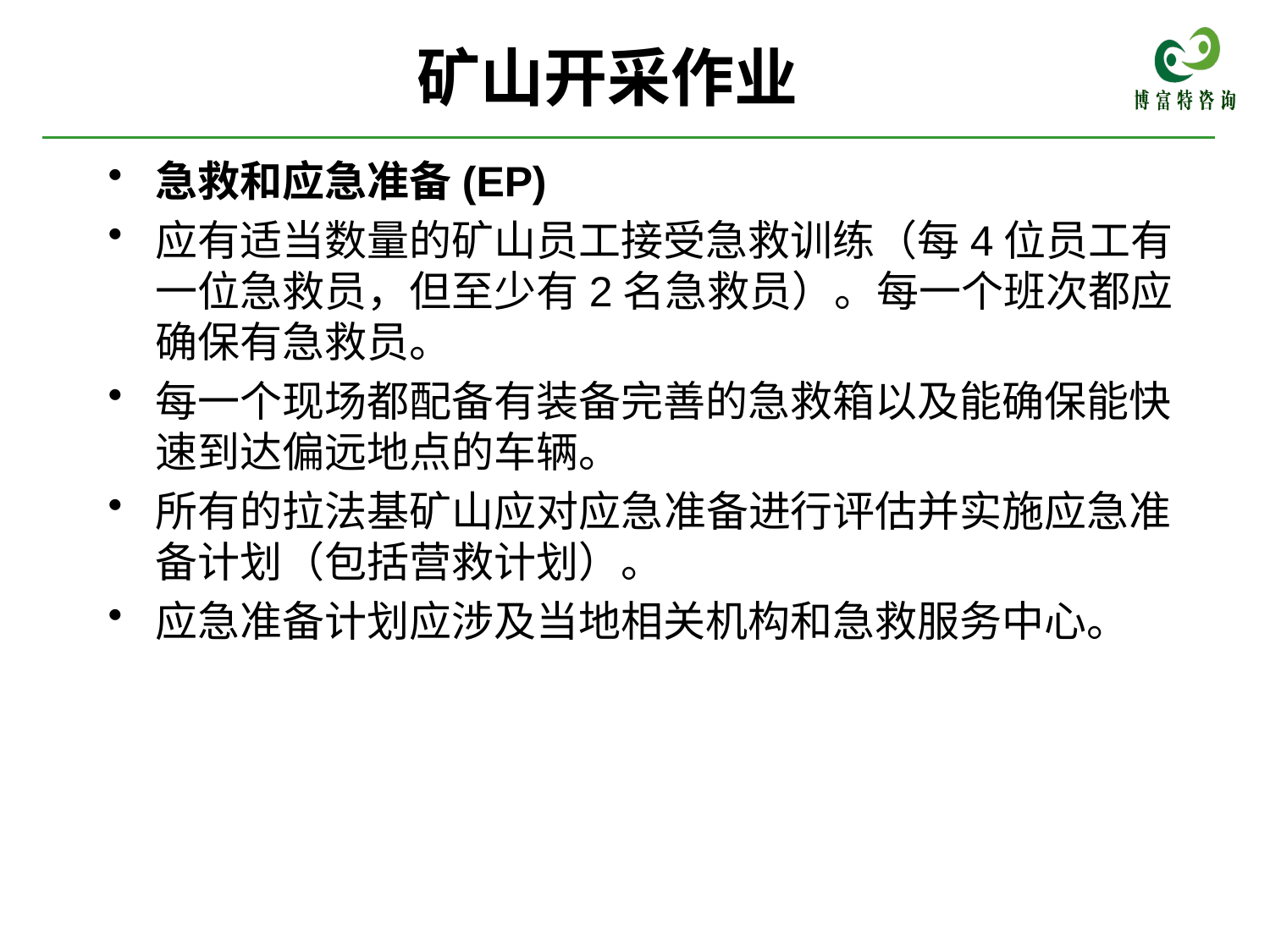

矿山开采作业
急救和应急准备(EP)
应有适当数量的矿山员工接受急救训练（每4位员工有一位急救员，但至少有2名急救员）。每一个班次都应确保有急救员。
每一个现场都配备有装备完善的急救箱以及能确保能快速到达偏远地点的车辆。
所有的拉法基矿山应对应急准备进行评估并实施应急准备计划（包括营救计划）。
应急准备计划应涉及当地相关机构和急救服务中心。

10